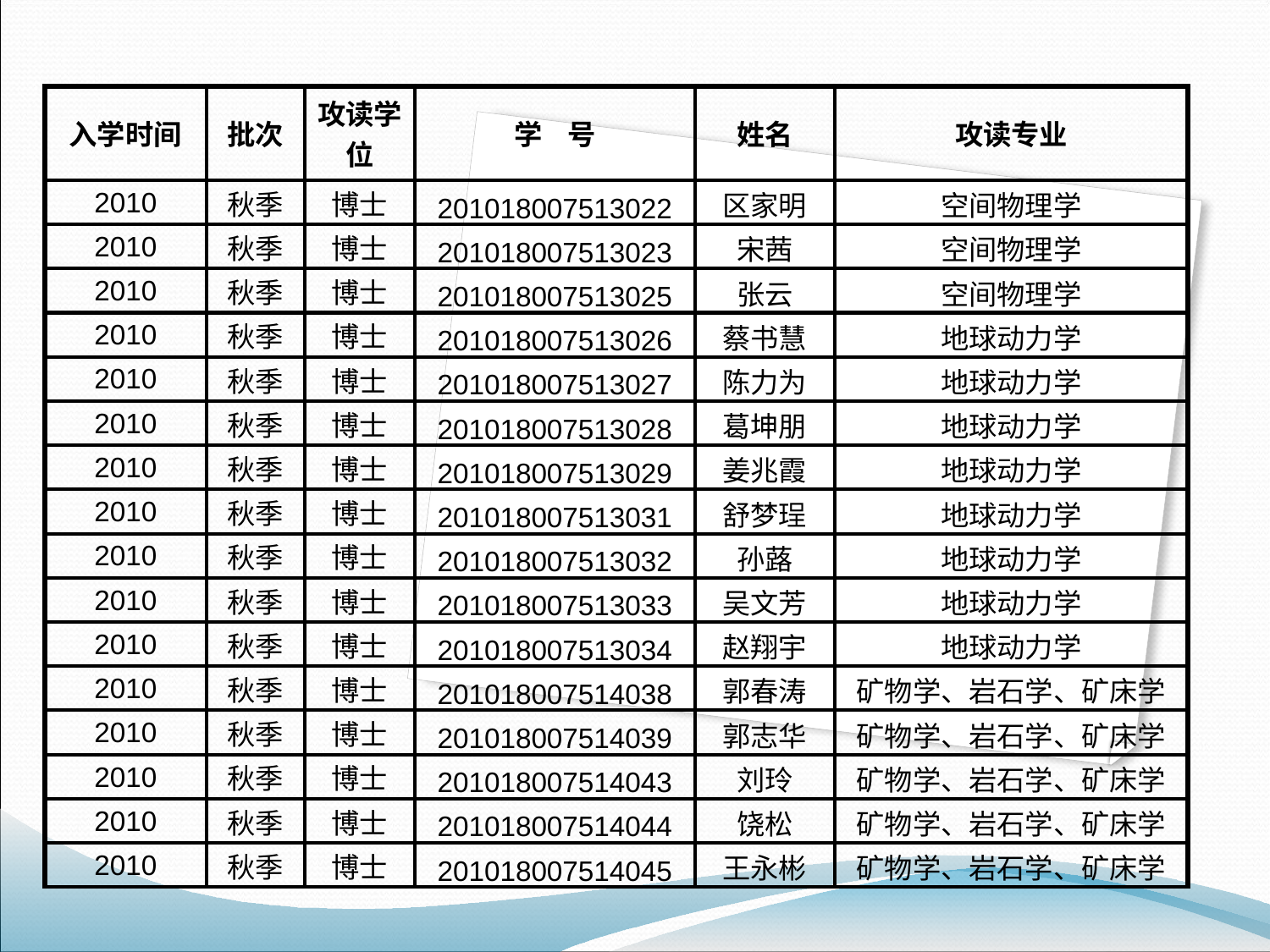

| 入学时间 | 批次 | 攻读学位 | 学 号 | 姓名 | 攻读专业 |
| --- | --- | --- | --- | --- | --- |
| 2010 | 秋季 | 博士 | 201018007513022 | 区家明 | 空间物理学 |
| 2010 | 秋季 | 博士 | 201018007513023 | 宋茜 | 空间物理学 |
| 2010 | 秋季 | 博士 | 201018007513025 | 张云 | 空间物理学 |
| 2010 | 秋季 | 博士 | 201018007513026 | 蔡书慧 | 地球动力学 |
| 2010 | 秋季 | 博士 | 201018007513027 | 陈力为 | 地球动力学 |
| 2010 | 秋季 | 博士 | 201018007513028 | 葛坤朋 | 地球动力学 |
| 2010 | 秋季 | 博士 | 201018007513029 | 姜兆霞 | 地球动力学 |
| 2010 | 秋季 | 博士 | 201018007513031 | 舒梦珵 | 地球动力学 |
| 2010 | 秋季 | 博士 | 201018007513032 | 孙蕗 | 地球动力学 |
| 2010 | 秋季 | 博士 | 201018007513033 | 吴文芳 | 地球动力学 |
| 2010 | 秋季 | 博士 | 201018007513034 | 赵翔宇 | 地球动力学 |
| 2010 | 秋季 | 博士 | 201018007514038 | 郭春涛 | 矿物学、岩石学、矿床学 |
| 2010 | 秋季 | 博士 | 201018007514039 | 郭志华 | 矿物学、岩石学、矿床学 |
| 2010 | 秋季 | 博士 | 201018007514043 | 刘玲 | 矿物学、岩石学、矿床学 |
| 2010 | 秋季 | 博士 | 201018007514044 | 饶松 | 矿物学、岩石学、矿床学 |
| 2010 | 秋季 | 博士 | 201018007514045 | 王永彬 | 矿物学、岩石学、矿床学 |